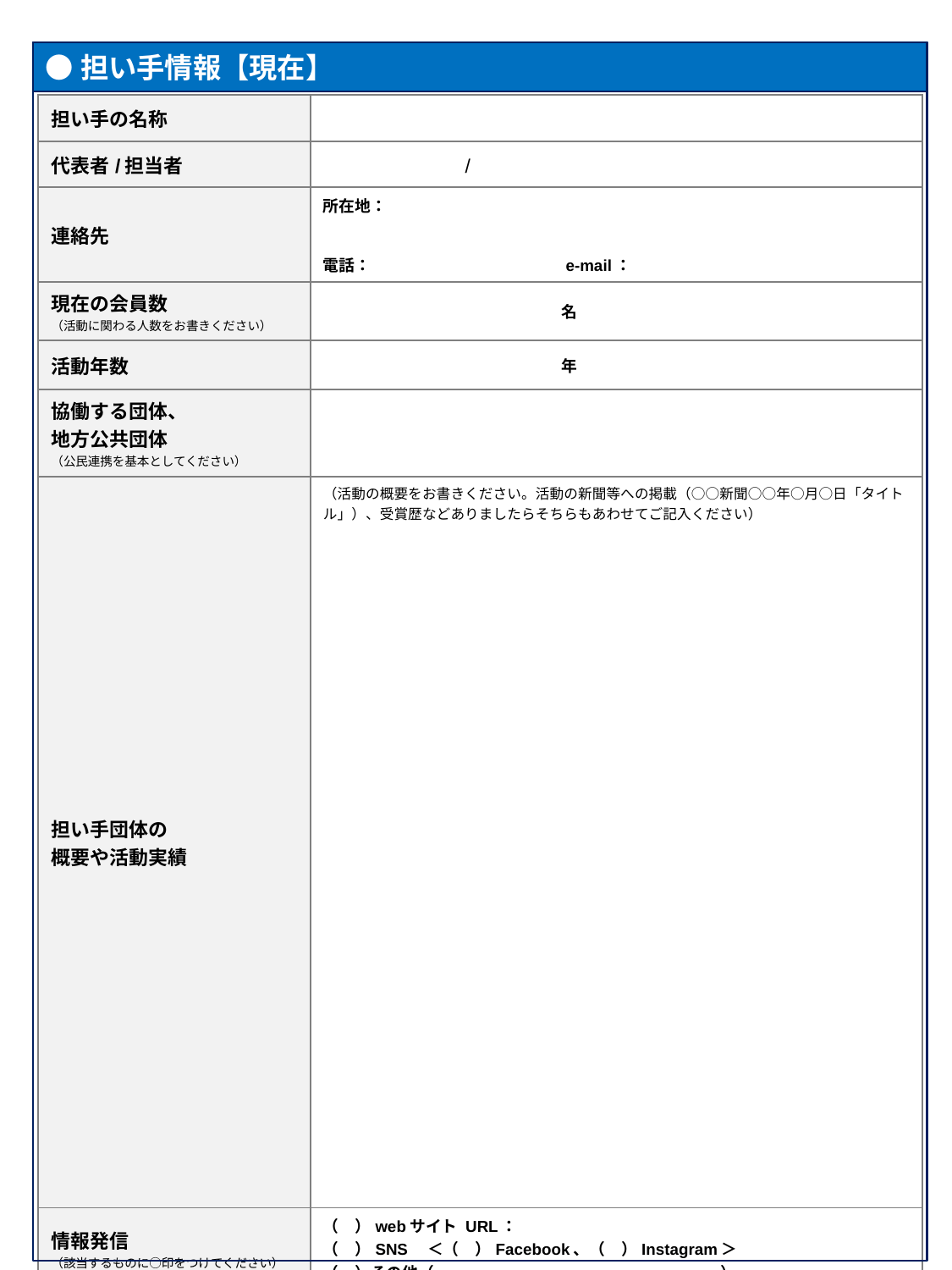

●担い手情報【現在】
| 担い手の名称 |  |
| --- | --- |
| 代表者/担当者 | / |
| 連絡先 | 所在地： 電話：　　　　　　　　　　　　e-mail： |
| 現在の会員数 （活動に関わる人数をお書きください） | 名 |
| 活動年数 | 年 |
| 協働する団体、 地方公共団体 （公民連携を基本としてください） |  |
| 担い手団体の 概要や活動実績 | （活動の概要をお書きください。活動の新聞等への掲載（○○新聞○○年○月○日「タイトル」）、受賞歴などありましたらそちらもあわせてご記入ください） |
| 情報発信 （該当するものに○印をつけてください） | （　）webサイト URL： （　）SNS　＜（　）Facebook、（　）Instagram＞ （　）その他（　　　　　　　　　　　　　　　　　　） |